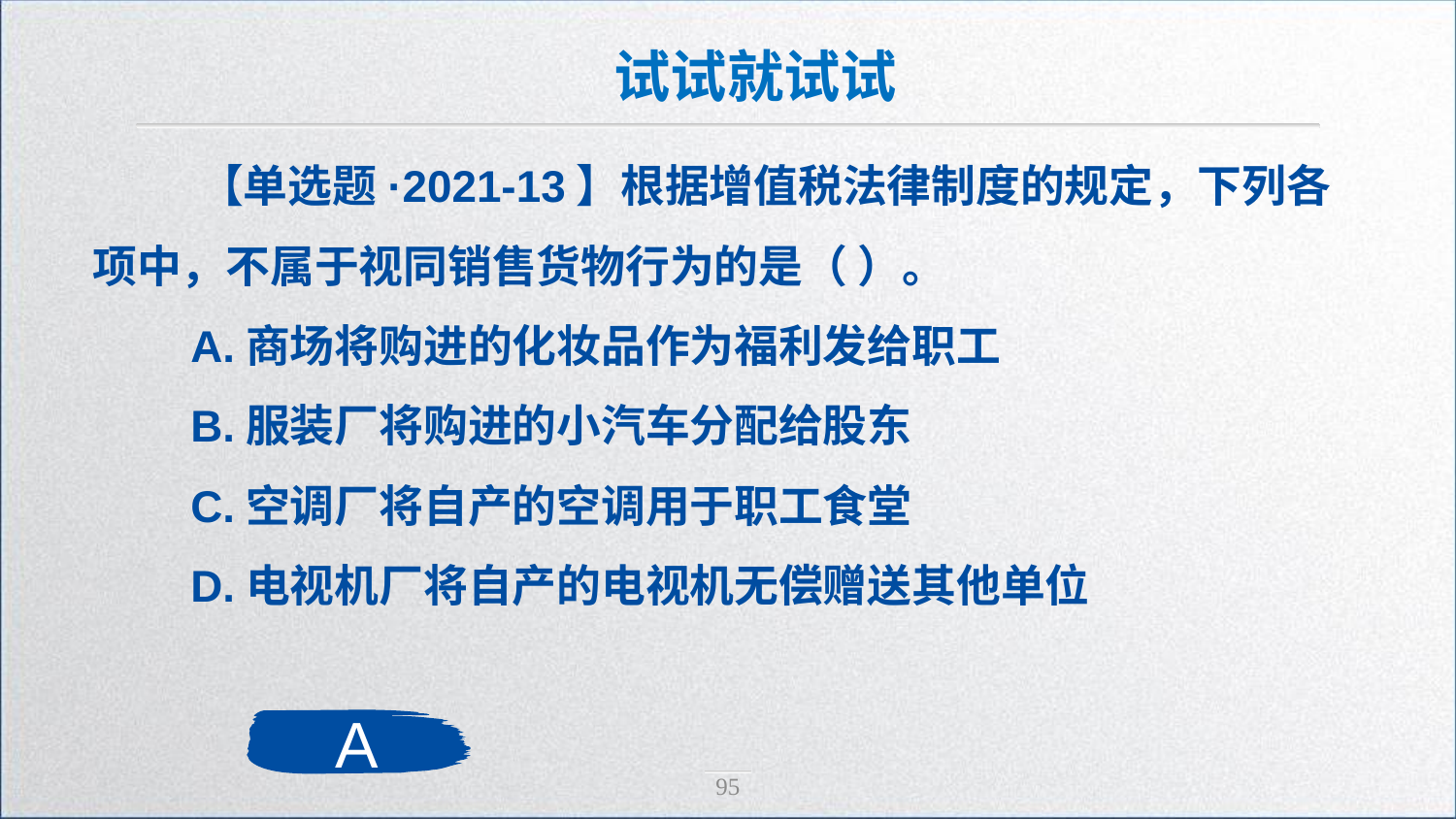

试试就试试
 【单选题·2021-13】根据增值税法律制度的规定，下列各项中，不属于视同销售货物行为的是（ ）。
 A.商场将购进的化妆品作为福利发给职工
 B.服装厂将购进的小汽车分配给股东
 C.空调厂将自产的空调用于职工食堂
 D.电视机厂将自产的电视机无偿赠送其他单位

A
95